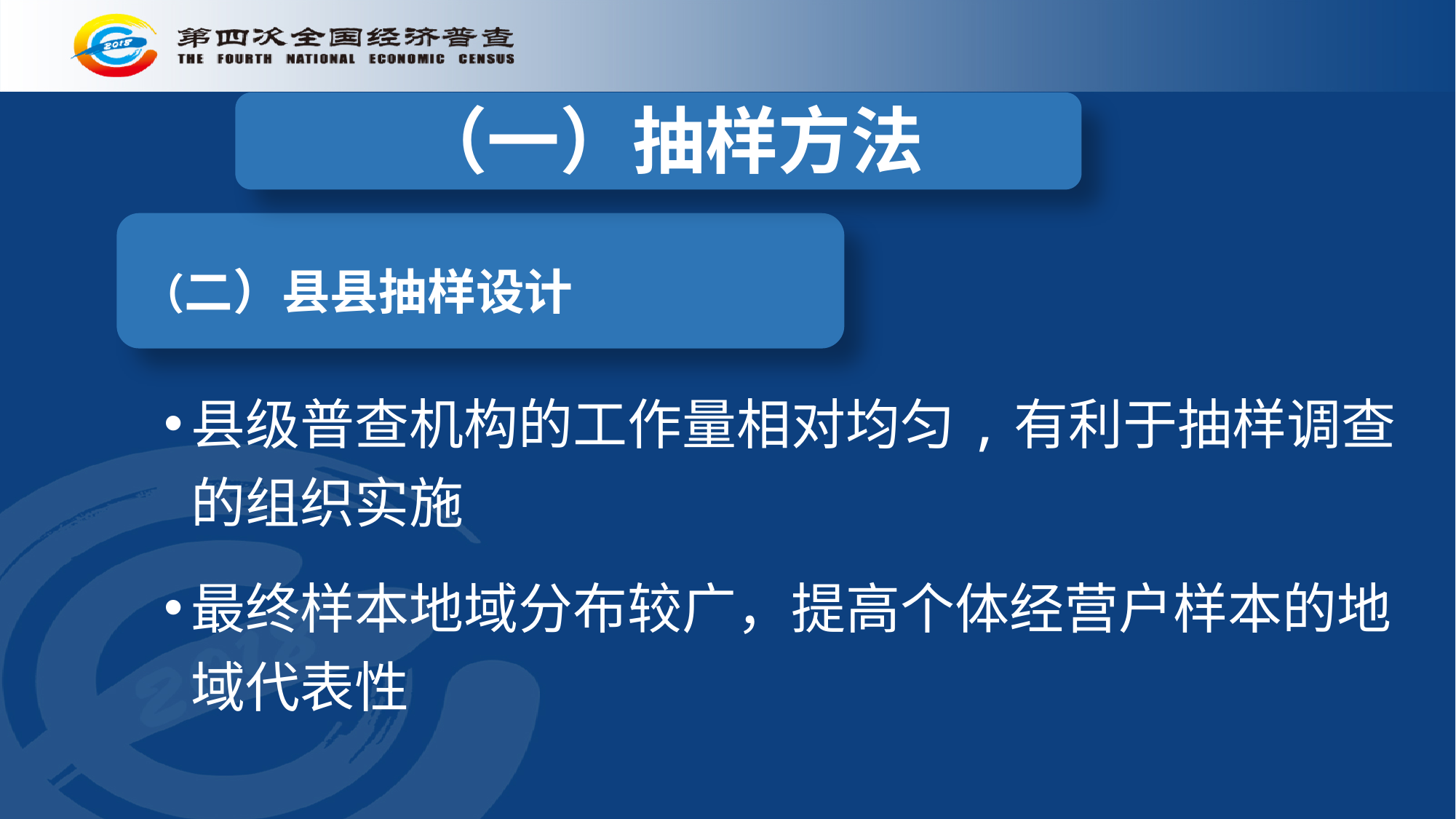

（一）抽样方法

（二）县县抽样设计
     （四）县县抽样设计
县级普查机构的工作量相对均匀,有利于抽样调查的组织实施
最终样本地域分布较广，提高个体经营户样本的地域代表性